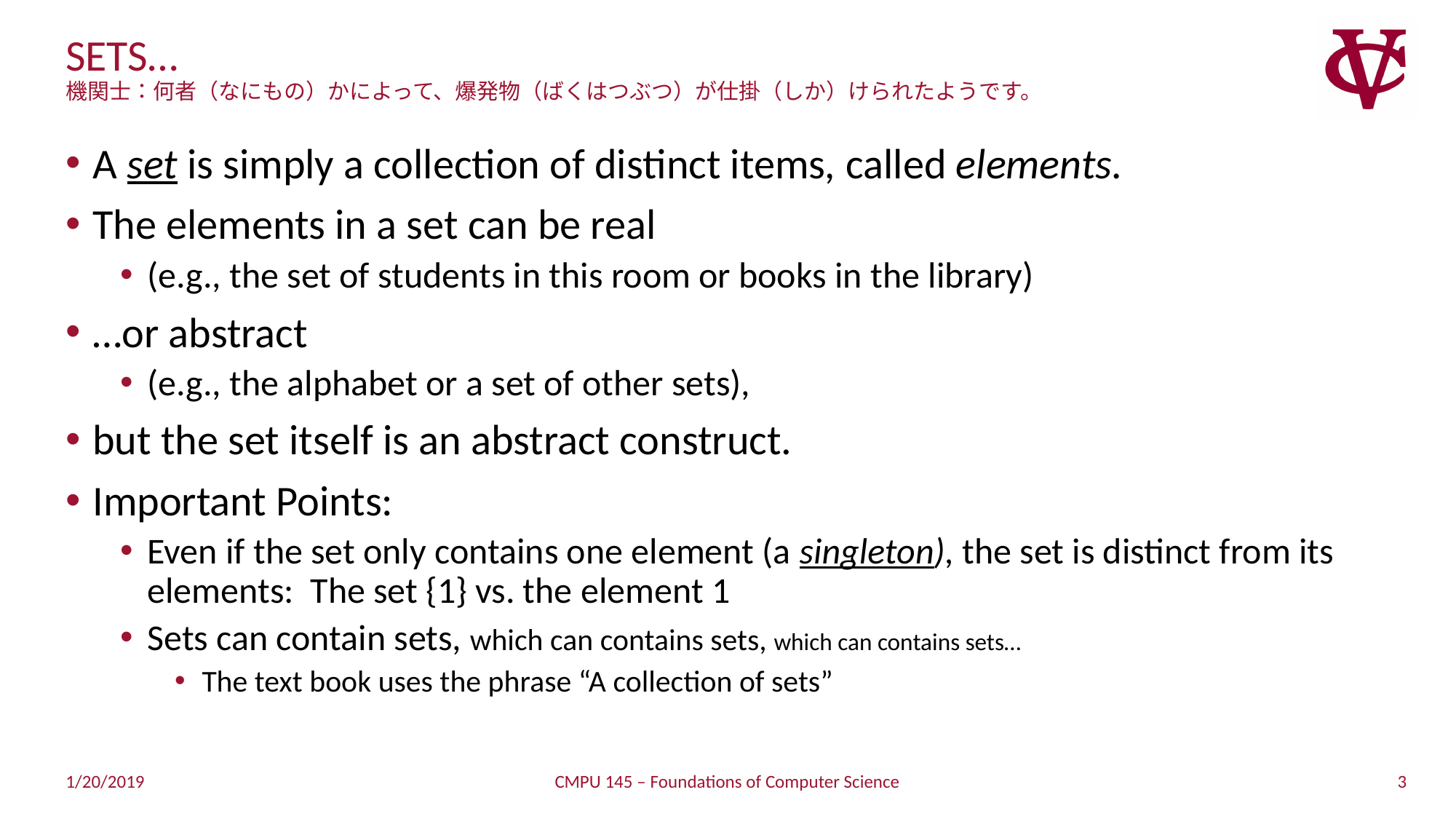

# SETS… 機関士：何者（なにもの）かによって、爆発物（ばくはつぶつ）が仕掛（しか）けられたようです。
A set is simply a collection of distinct items, called elements.
The elements in a set can be real
(e.g., the set of students in this room or books in the library)
…or abstract
(e.g., the alphabet or a set of other sets),
but the set itself is an abstract construct.
Important Points:
Even if the set only contains one element (a singleton), the set is distinct from its elements:  The set {1} vs. the element 1
Sets can contain sets, which can contains sets, which can contains sets…
The text book uses the phrase “A collection of sets”
3
1/20/2019
CMPU 145 – Foundations of Computer Science